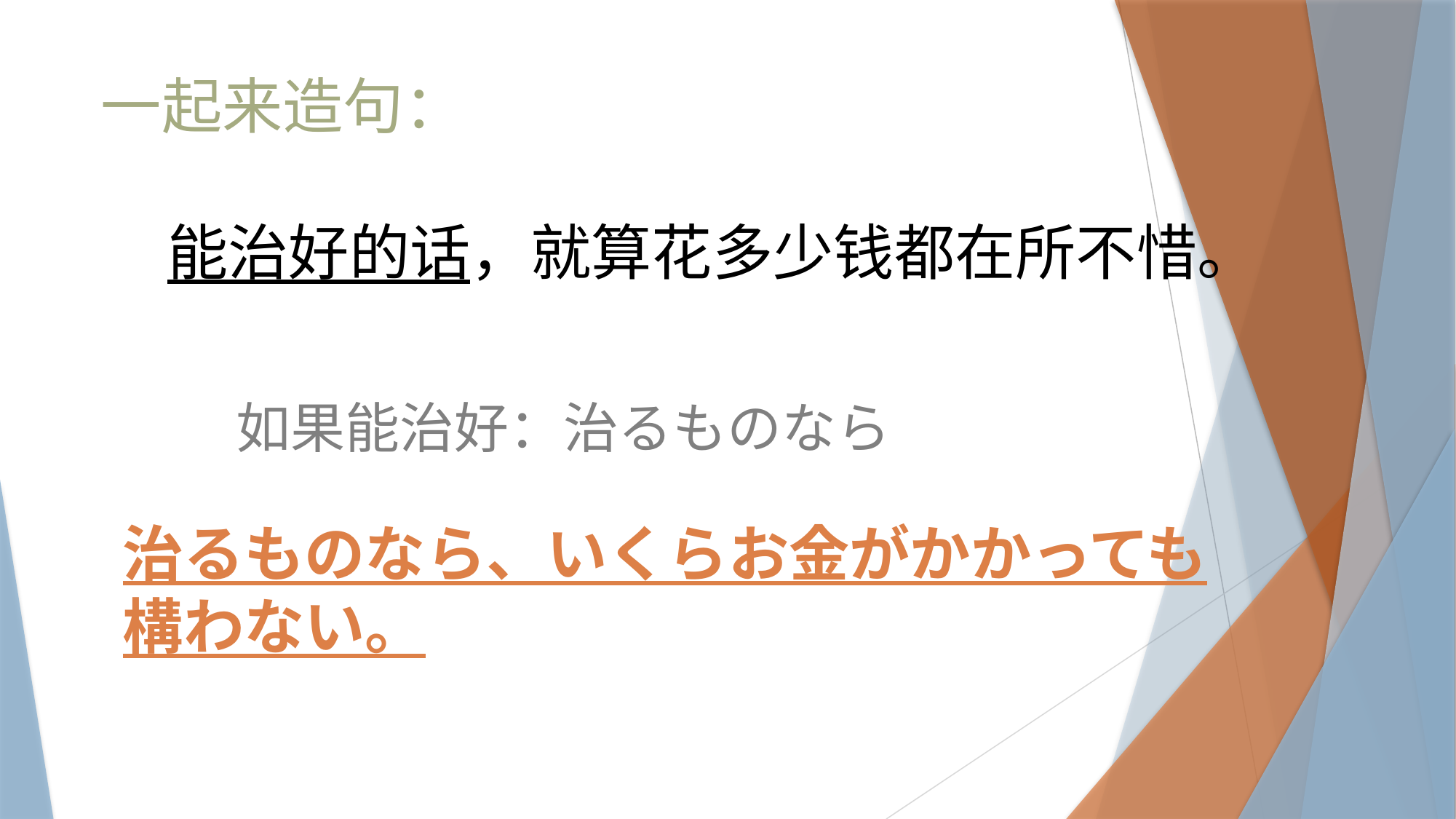

一起来造句：
能治好的话，就算花多少钱都在所不惜。
如果能治好：治るものなら
治るものなら、いくらお金がかかっても
構わない。